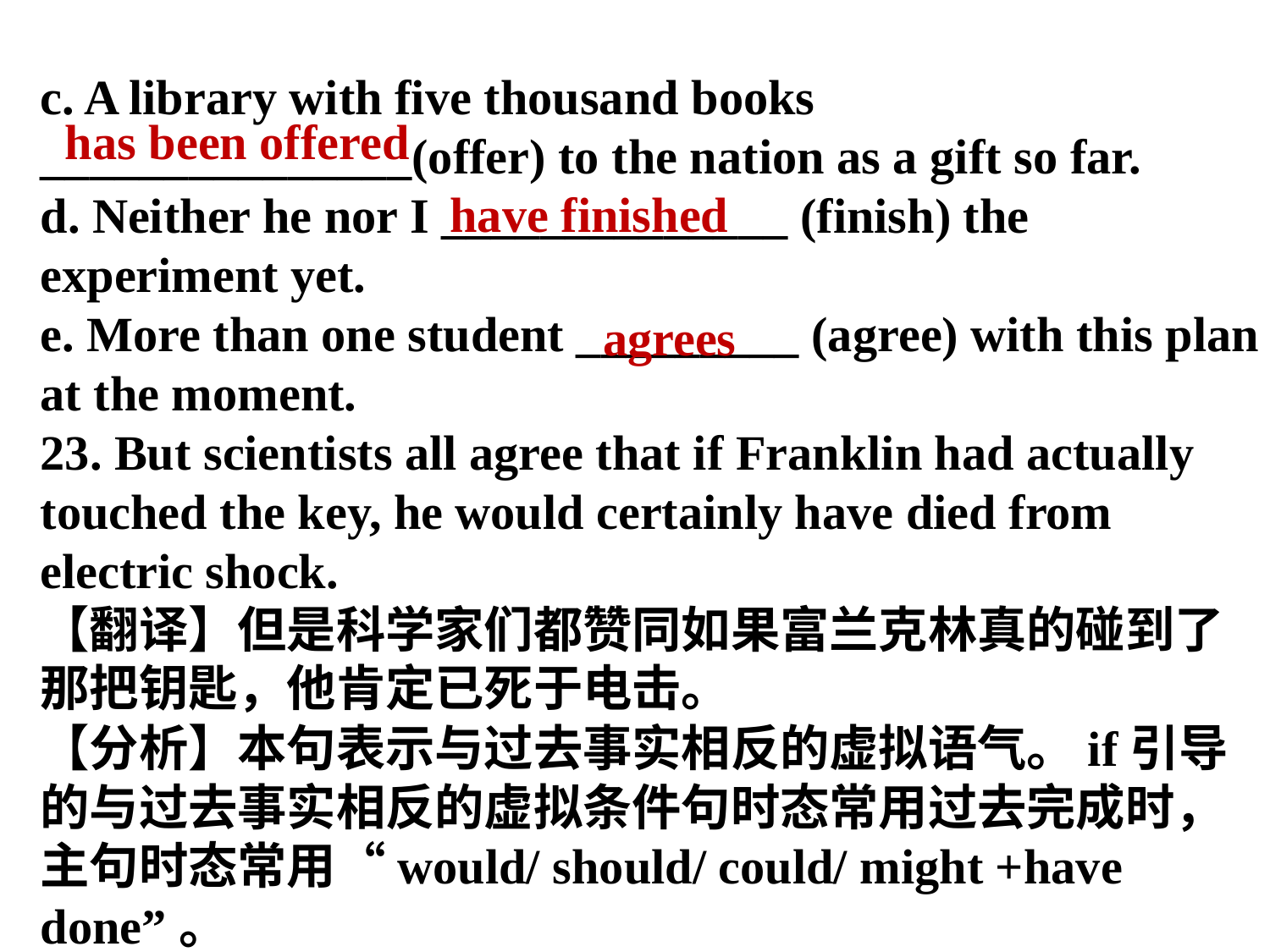

c. A library with five thousand books _______________(offer) to the nation as a gift so far.
d. Neither he nor I ______________ (finish) the experiment yet.
e. More than one student _________ (agree) with this plan at the moment.
23. But scientists all agree that if Franklin had actually touched the key, he would certainly have died from electric shock.
【翻译】但是科学家们都赞同如果富兰克林真的碰到了那把钥匙，他肯定已死于电击。
【分析】本句表示与过去事实相反的虚拟语气。if引导的与过去事实相反的虚拟条件句时态常用过去完成时，主句时态常用“would/ should/ could/ might +have done”。
has been offered
have finished
agrees